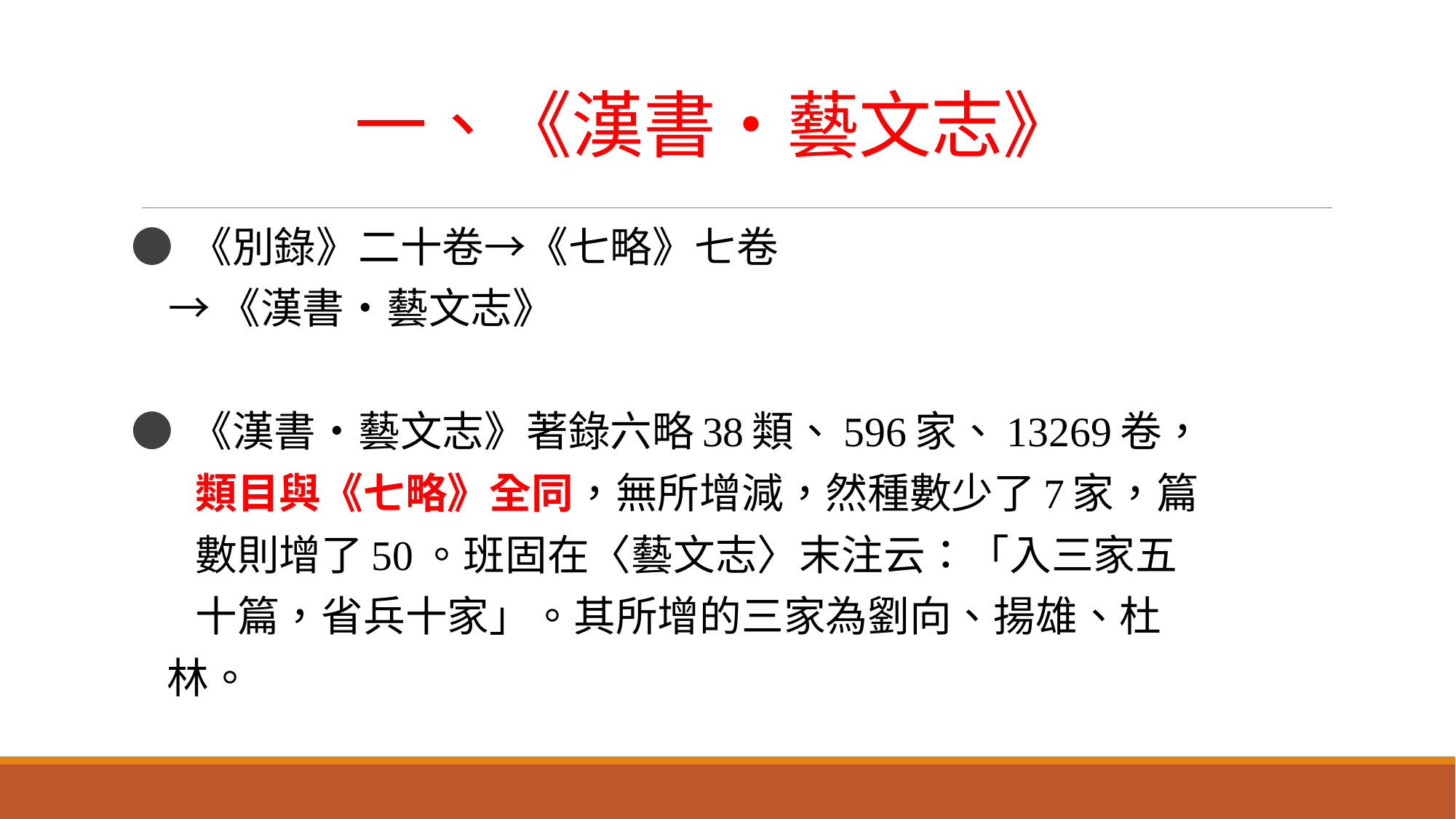

# 一、《漢書‧藝文志》
● 《別錄》二十卷→《七略》七卷
    →《漢書‧藝文志》

● 《漢書‧藝文志》著錄六略38類、596家、13269卷，
      類目與《七略》全同，無所增減，然種數少了7家，篇
      數則增了50。班固在〈藝文志〉末注云：「入三家五
      十篇，省兵十家」。其所增的三家為劉向、揚雄、杜
   林。